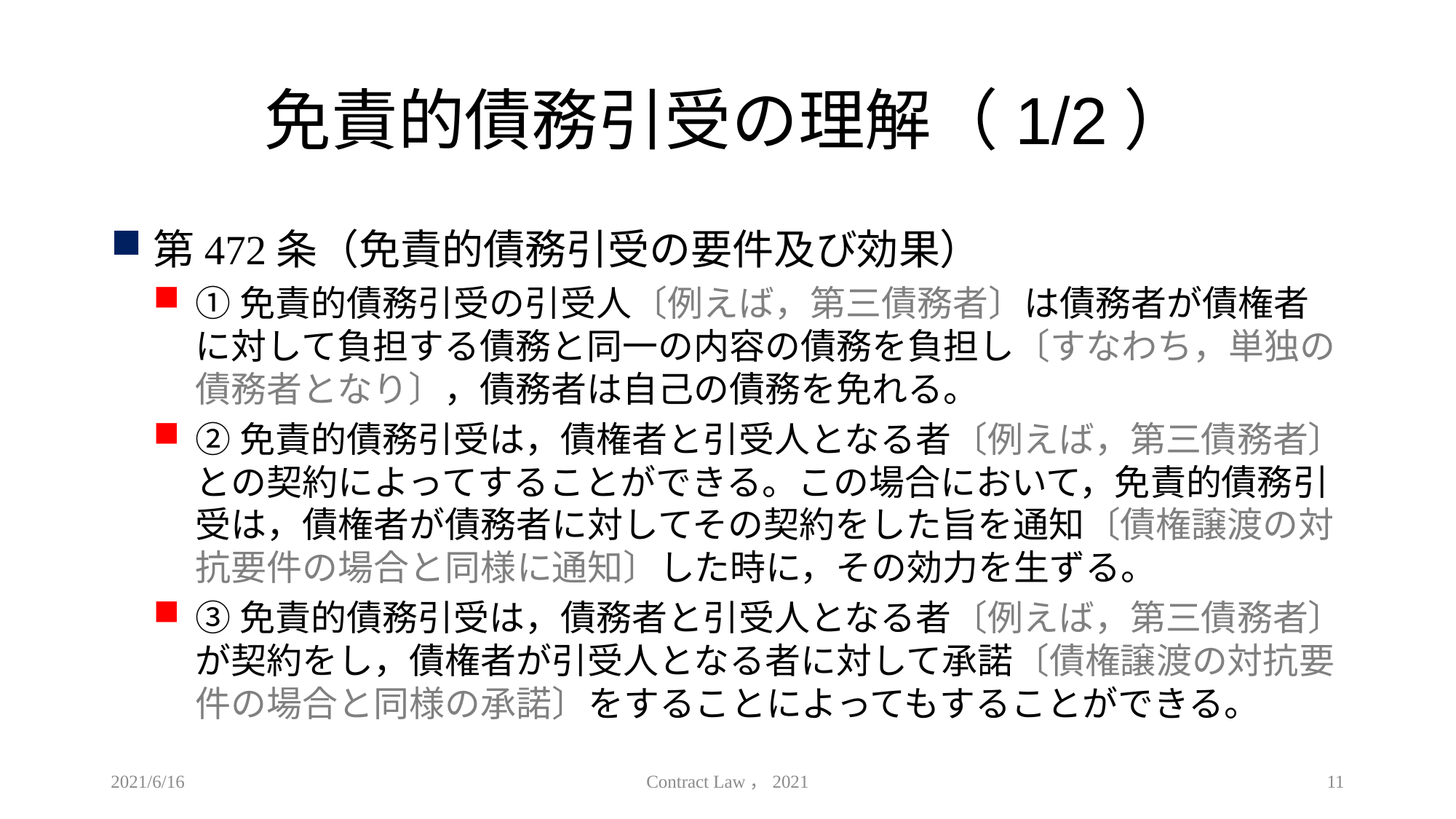

# 免責的債務引受の理解（1/2）
第472条（免責的債務引受の要件及び効果）
①免責的債務引受の引受人〔例えば，第三債務者〕は債務者が債権者に対して負担する債務と同一の内容の債務を負担し〔すなわち，単独の債務者となり〕，債務者は自己の債務を免れる。
②免責的債務引受は，債権者と引受人となる者〔例えば，第三債務者〕との契約によってすることができる。この場合において，免責的債務引受は，債権者が債務者に対してその契約をした旨を通知〔債権譲渡の対抗要件の場合と同様に通知〕した時に，その効力を生ずる。
③免責的債務引受は，債務者と引受人となる者〔例えば，第三債務者〕が契約をし，債権者が引受人となる者に対して承諾〔債権譲渡の対抗要件の場合と同様の承諾〕をすることによってもすることができる。
2021/6/16
Contract Law，2021
11